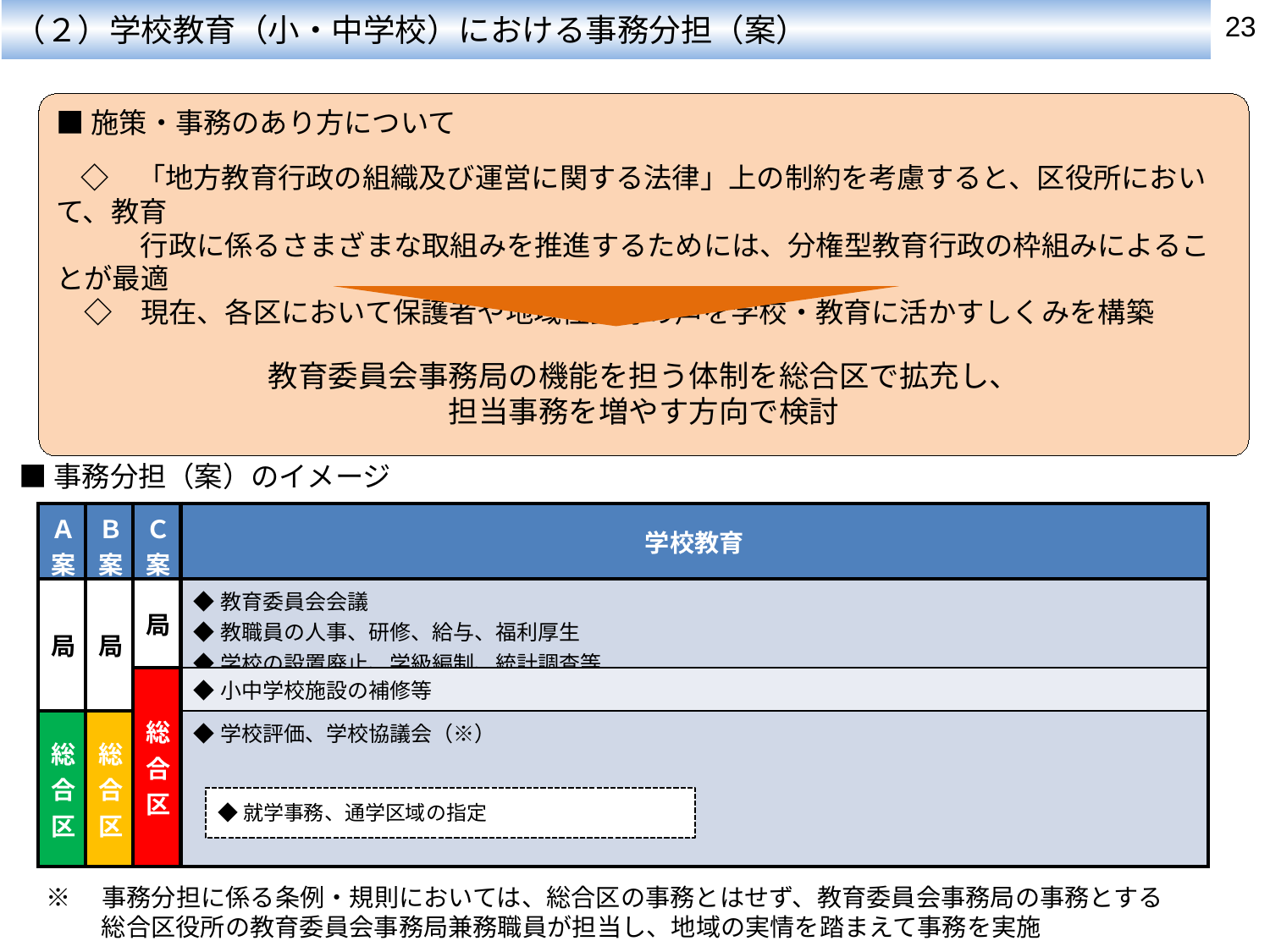

（２）学校教育（小・中学校）における事務分担（案）
23
■施策・事務のあり方について

　◇　「地方教育行政の組織及び運営に関する法律」上の制約を考慮すると、区役所において、教育
　　　行政に係るさまざまな取組みを推進するためには、分権型教育行政の枠組みによることが最適
　◇　現在、各区において保護者や地域住民等の声を学校・教育に活かすしくみを構築
教育委員会事務局の機能を担う体制を総合区で拡充し、
担当事務を増やす方向で検討

■事務分担（案）のイメージ
| Ａ案 | Ｂ案 | Ｃ案 | 学校教育 |
| --- | --- | --- | --- |
| 局 | 局 | 局 | ◆教育委員会会議 ◆教職員の人事、研修、給与、福利厚生 ◆学校の設置廃止、学級編制、統計調査等 |
|  |  | 総合区 | ◆小中学校施設の補修等 |
| 総合区 | 総合区 |  | ◆学校評価、学校協議会（※） |
◆就学事務、通学区域の指定
※　事務分担に係る条例・規則においては、総合区の事務とはせず、教育委員会事務局の事務とする
　　 総合区役所の教育委員会事務局兼務職員が担当し、地域の実情を踏まえて事務を実施